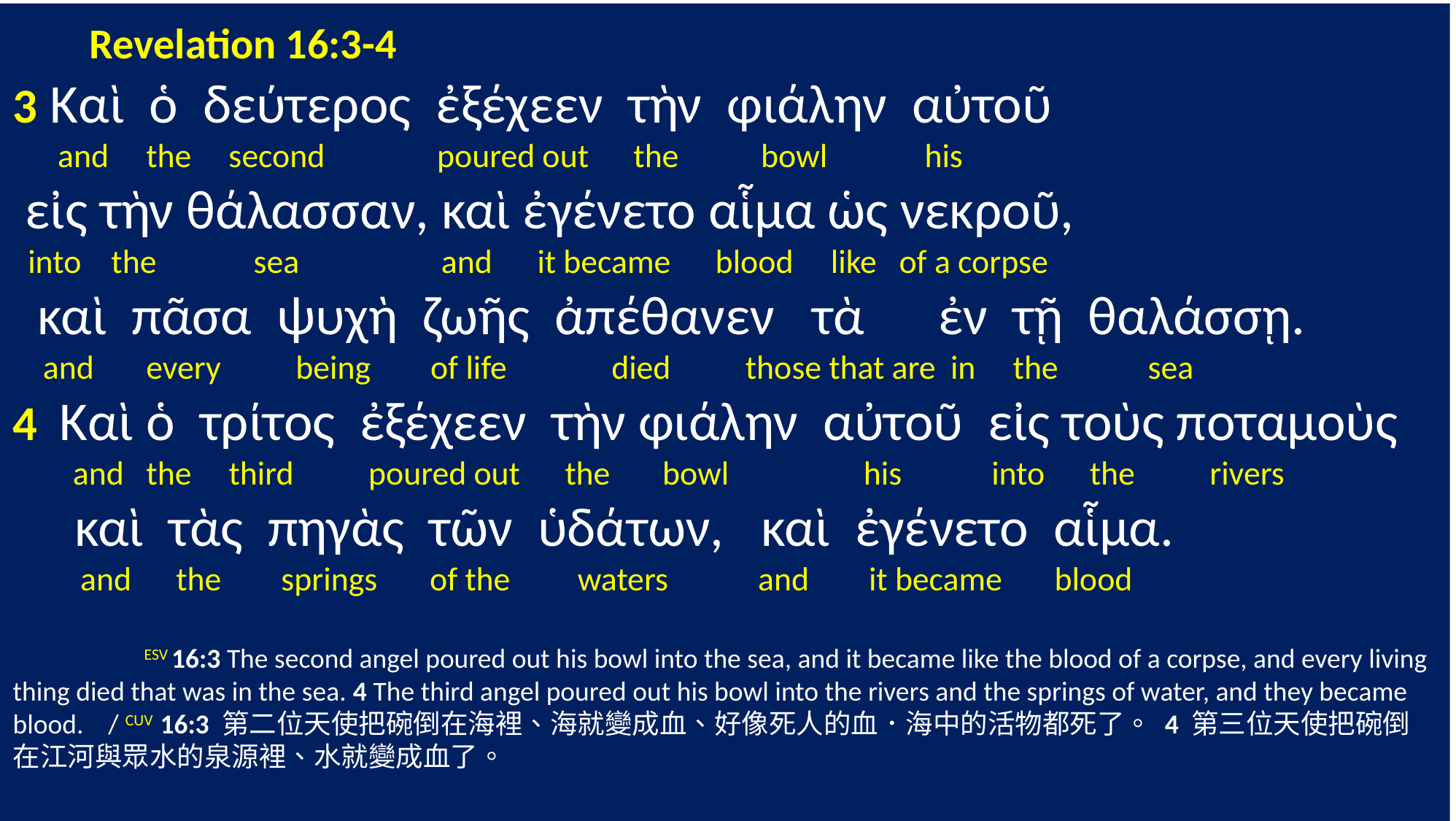

Revelation 16:3-4
3 Καὶ  ὁ  δεύτερος  ἐξέχεεν  τὴν  φιάλην  αὐτοῦ
      and     the     second               poured out      the           bowl             his
 εἰς τὴν θάλασσαν, καὶ ἐγένετο αἷμα ὡς νεκροῦ,
  into    the             sea                   and      it became      blood     like   of a corpse
  καὶ  πᾶσα  ψυχὴ  ζωῆς  ἀπέθανεν   τὰ      ἐν  τῇ  θαλάσσῃ.
    and       every          being        of life              died          those that are  in     the            sea
4  Καὶ ὁ  τρίτος  ἐξέχεεν  τὴν φιάλην  αὐτοῦ  εἰς τοὺς ποταμοὺς
        and   the     third          poured out      the       bowl                  his            into      the          rivers
     καὶ  τὰς  πηγὰς  τῶν  ὑδάτων,   καὶ  ἐγένετο  αἷμα.
         and      the        springs       of the         waters            and        it became       blood

	      ESV 16:3 The second angel poured out his bowl into the sea, and it became like the blood of a corpse, and every living thing died that was in the sea. 4 The third angel poured out his bowl into the rivers and the springs of water, and they became blood.    / CUV  16:3 第二位天使把碗倒在海裡、海就變成血、好像死人的血．海中的活物都死了。 4 第三位天使把碗倒在江河與眾水的泉源裡、水就變成血了。